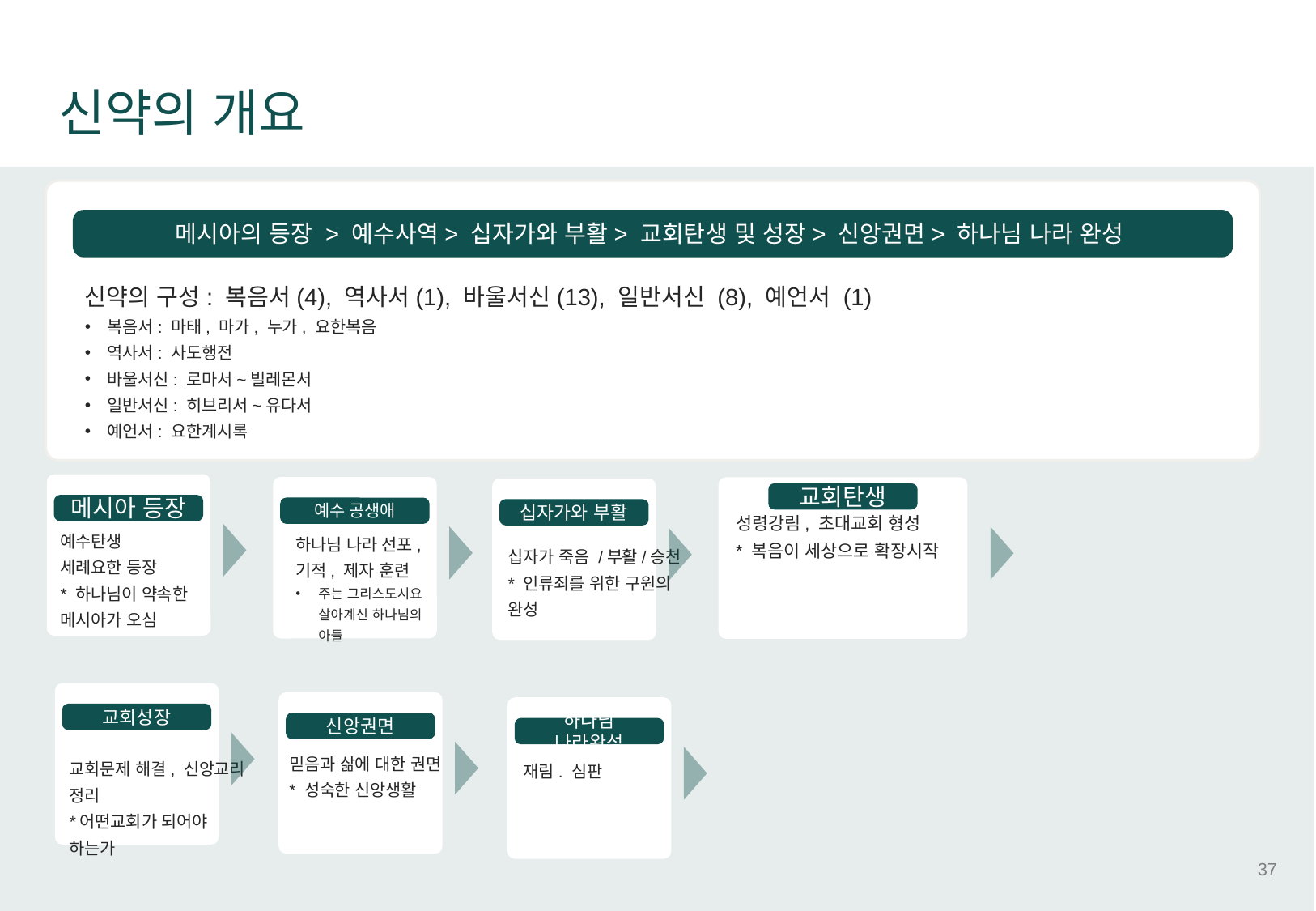

신약의 개요

메시아의 등장 > 예수사역> 십자가와 부활> 교회탄생 및 성장> 신앙권면> 하나님 나라 완성
신약의 구성: 복음서(4), 역사서(1), 바울서신(13), 일반서신 (8), 예언서 (1)
복음서: 마태, 마가, 누가, 요한복음
역사서: 사도행전
바울서신: 로마서~빌레몬서
일반서신: 히브리서~유다서
예언서: 요한계시록

교회탄생
메시아 등장
예수 공생애
십자가와 부활
성령강림, 초대교회 형성
* 복음이 세상으로 확장시작
예수탄생
세례요한 등장
* 하나님이 약속한 메시아가 오심
하나님 나라 선포, 기적, 제자 훈련
주는 그리스도시요 살아계신 하나님의 아들
십자가 죽음 /부활/승천
* 인류죄를 위한 구원의 완성

교회성장
신앙권면
하나님 나라완성
믿음과 삶에 대한 권면
* 성숙한 신앙생활
교회문제 해결, 신앙교리 정리
*어떤교회가 되어야 하는가

재림. 심판

37